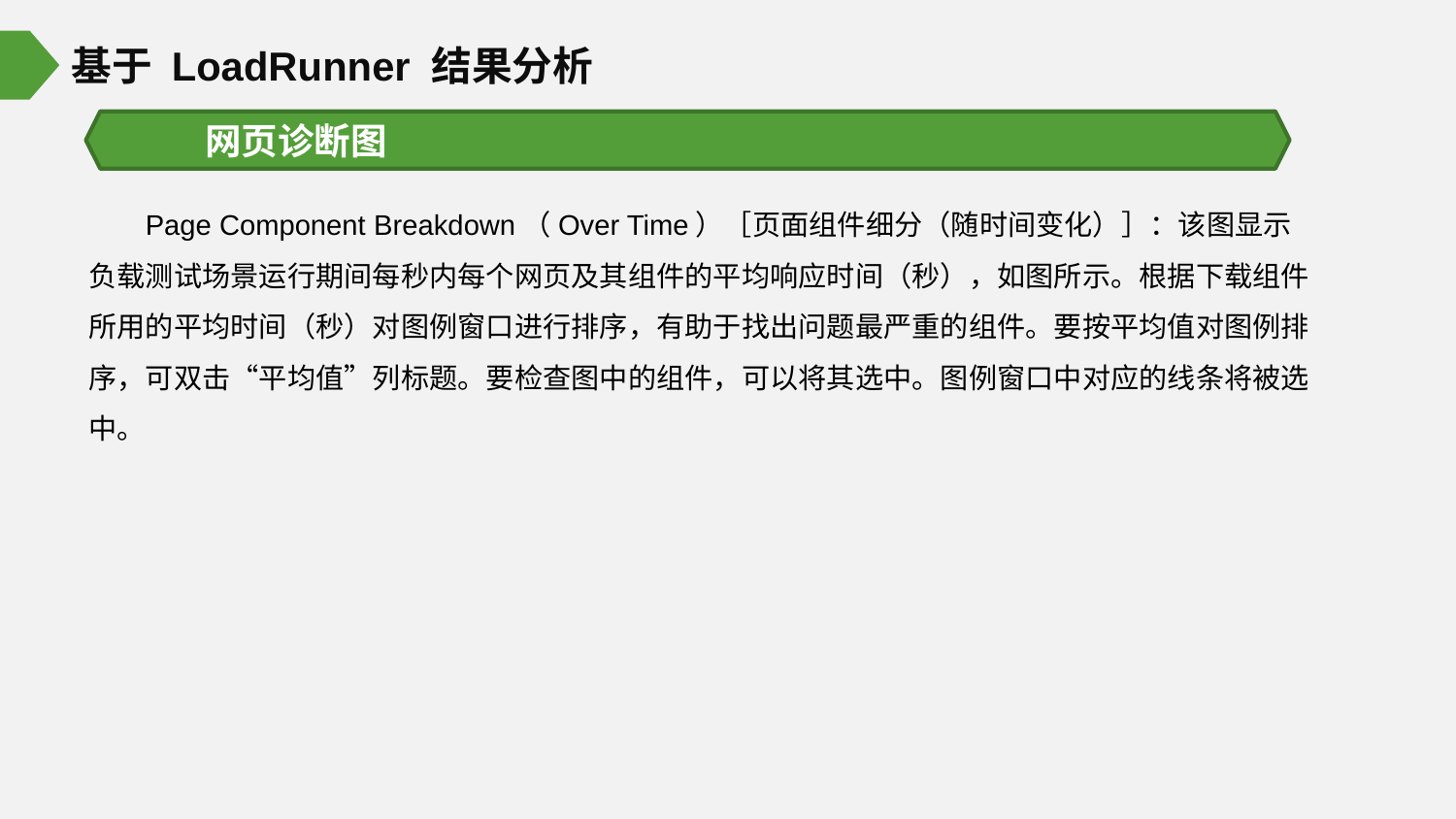

基于 LoadRunner 结果分析
网页诊断图
Page Component Breakdown（Over Time）［页面组件细分（随时间变化）］：该图显示负载测试场景运行期间每秒内每个网页及其组件的平均响应时间（秒），如图所示。根据下载组件所用的平均时间（秒）对图例窗口进行排序，有助于找出问题最严重的组件。要按平均值对图例排序，可双击“平均值”列标题。要检查图中的组件，可以将其选中。图例窗口中对应的线条将被选中。